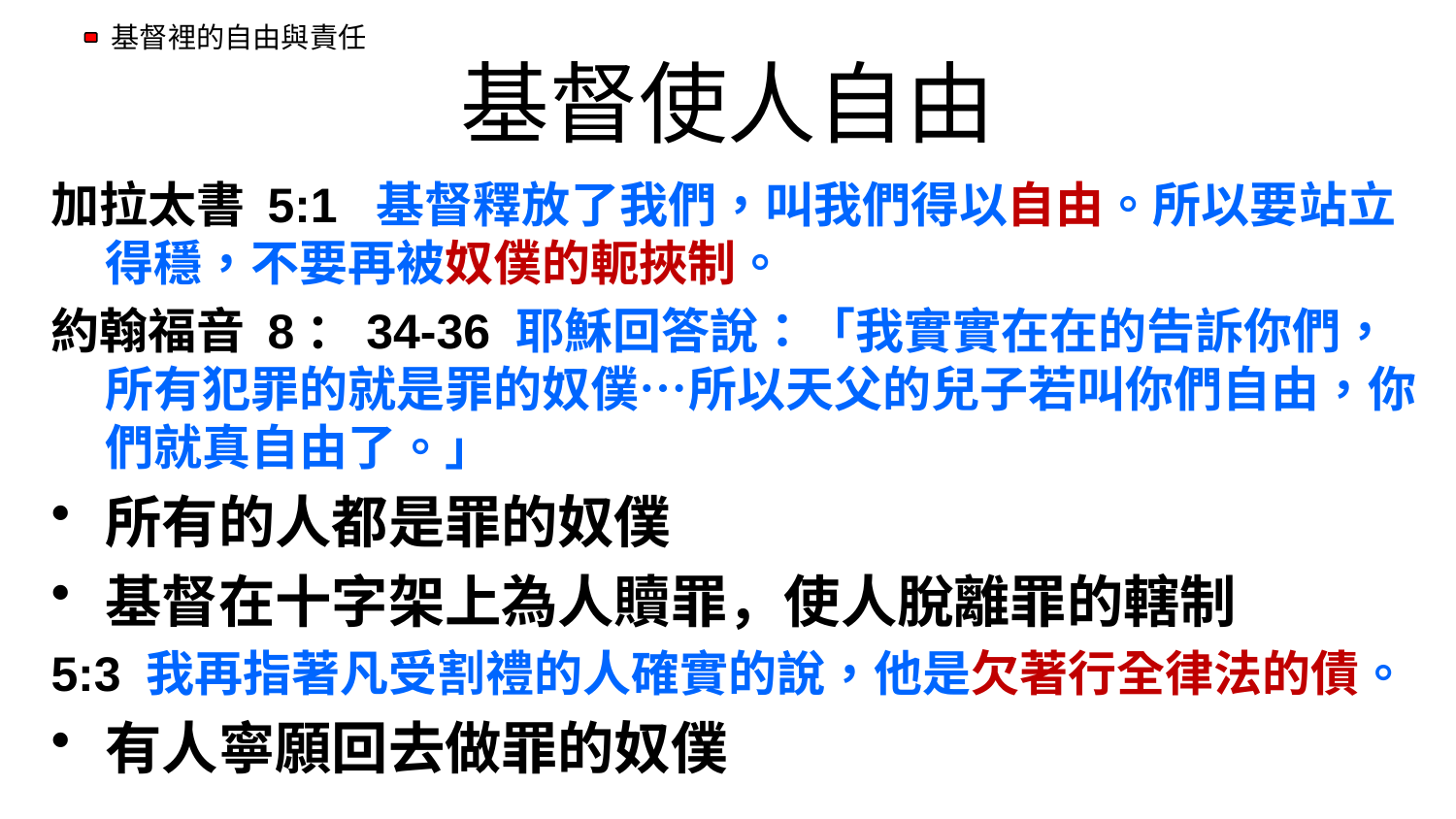

# 基督使人自由
加拉太書 5:1  基督釋放了我們，叫我們得以自由。所以要站立得穩，不要再被奴僕的軛挾制。
約翰福音 8：34-36 耶穌回答說：「我實實在在的告訴你們，所有犯罪的就是罪的奴僕…所以天父的兒子若叫你們自由，你們就真自由了。」
所有的人都是罪的奴僕
基督在十字架上為人贖罪，使人脫離罪的轄制
5:3 我再指著凡受割禮的人確實的說，他是欠著行全律法的債。
有人寧願回去做罪的奴僕